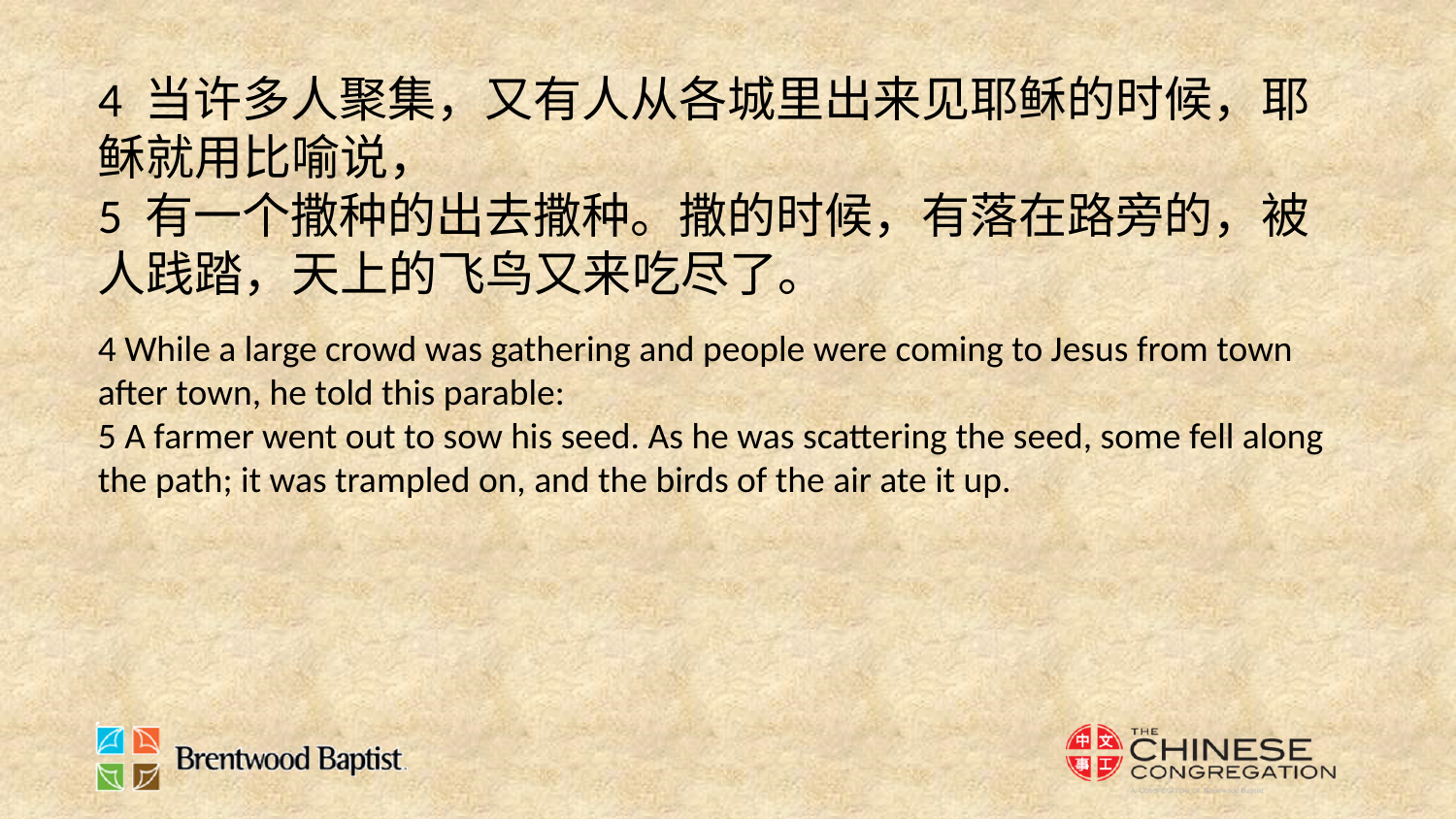

4 当许多人聚集，又有人从各城里出来见耶稣的时候，耶稣就用比喻说，
5 有一个撒种的出去撒种。撒的时候，有落在路旁的，被人践踏，天上的飞鸟又来吃尽了。

4 While a large crowd was gathering and people were coming to Jesus from town after town, he told this parable:
5 A farmer went out to sow his seed. As he was scattering the seed, some fell along the path; it was trampled on, and the birds of the air ate it up.